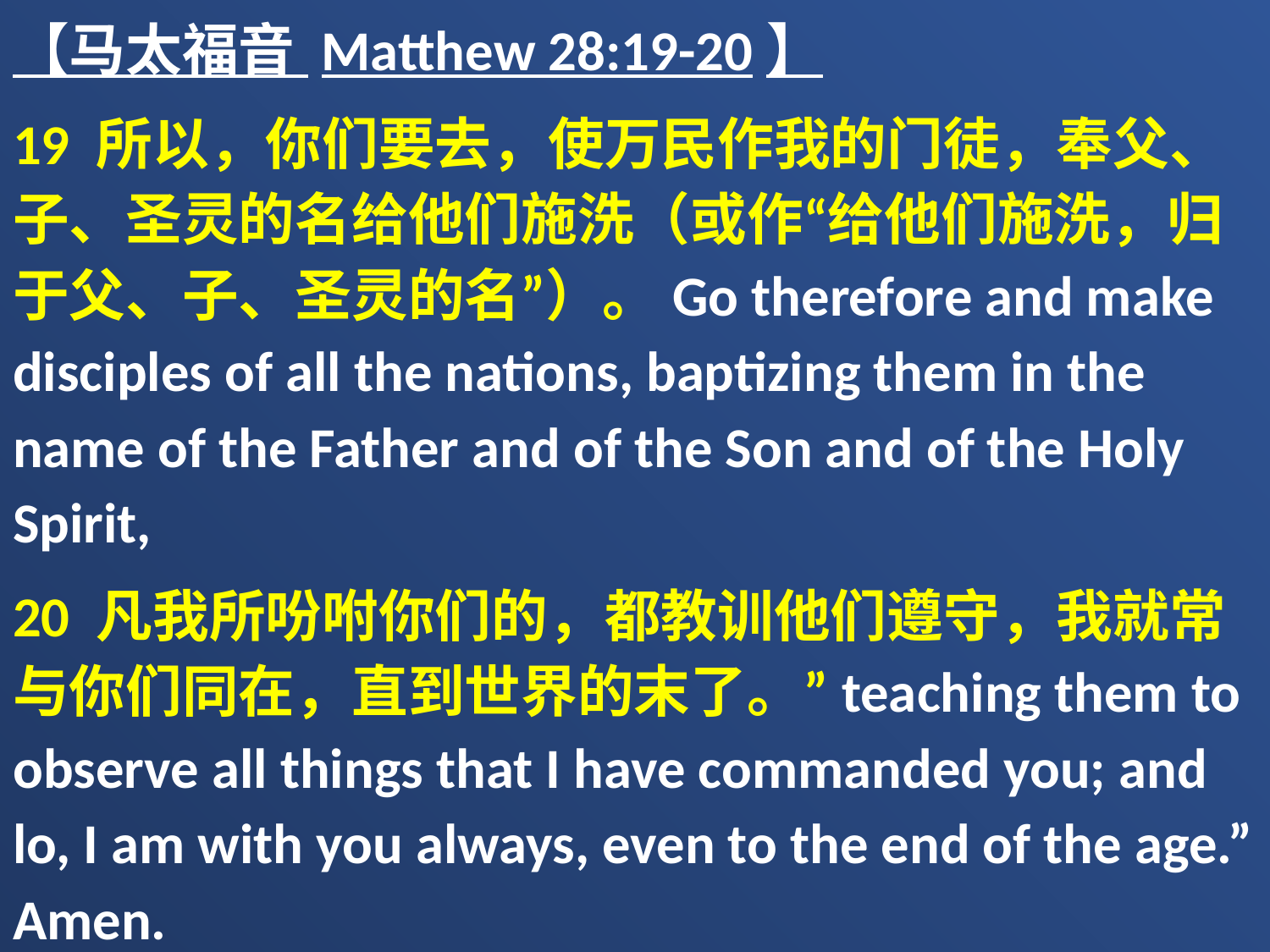

【马太福音 Matthew 28:19-20】
19 所以，你们要去，使万民作我的门徒，奉父、子、圣灵的名给他们施洗（或作“给他们施洗，归于父、子、圣灵的名”）。Go therefore and make disciples of all the nations, baptizing them in the name of the Father and of the Son and of the Holy Spirit,
20 凡我所吩咐你们的，都教训他们遵守，我就常与你们同在，直到世界的末了。”teaching them to observe all things that I have commanded you; and lo, I am with you always, even to the end of the age.” Amen.